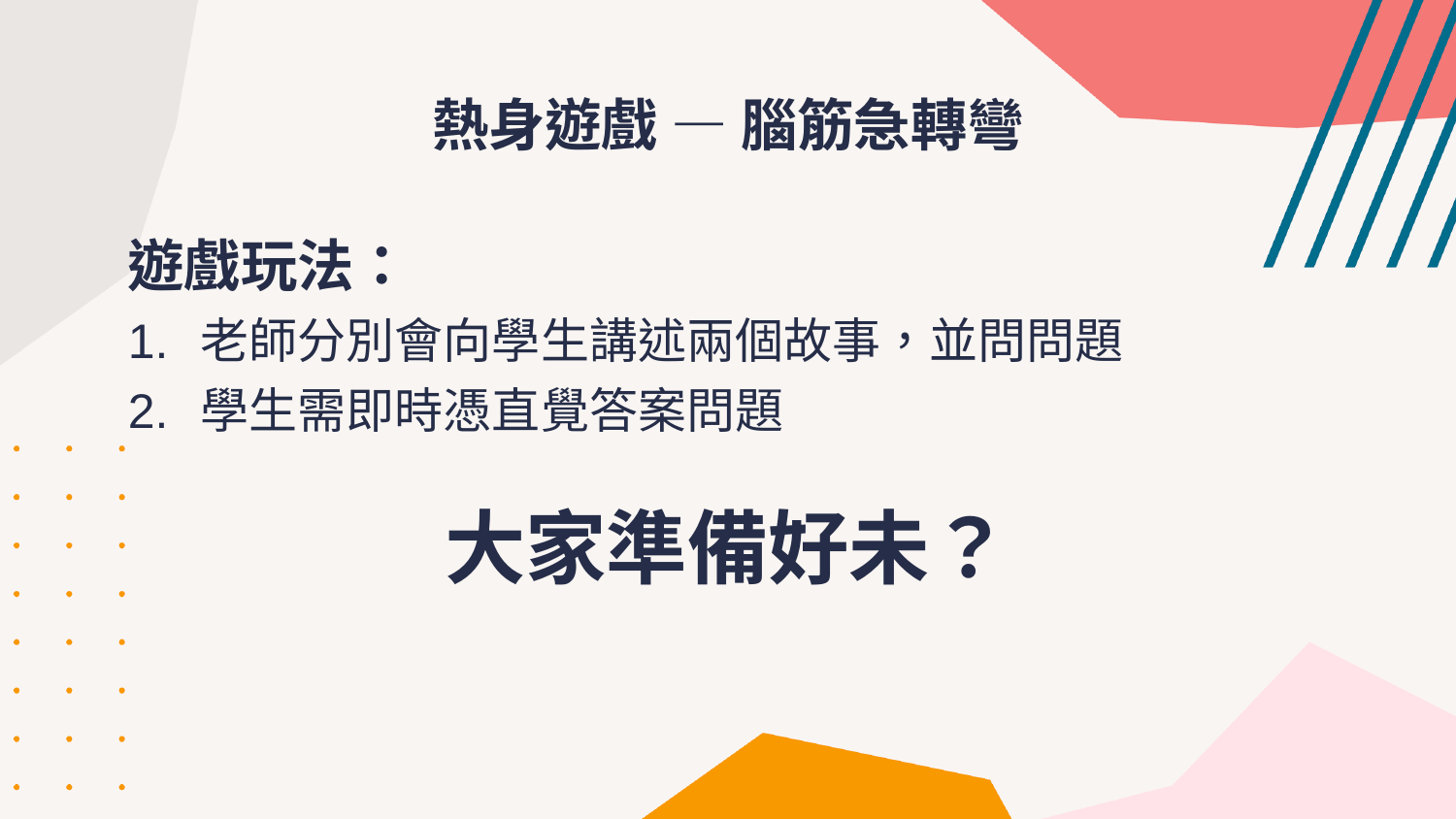

# 熱身遊戲 — 腦筋急轉彎
遊戲玩法：
老師分別會向學生講述兩個故事，並問問題
學生需即時憑直覺答案問題

大家準備好未？